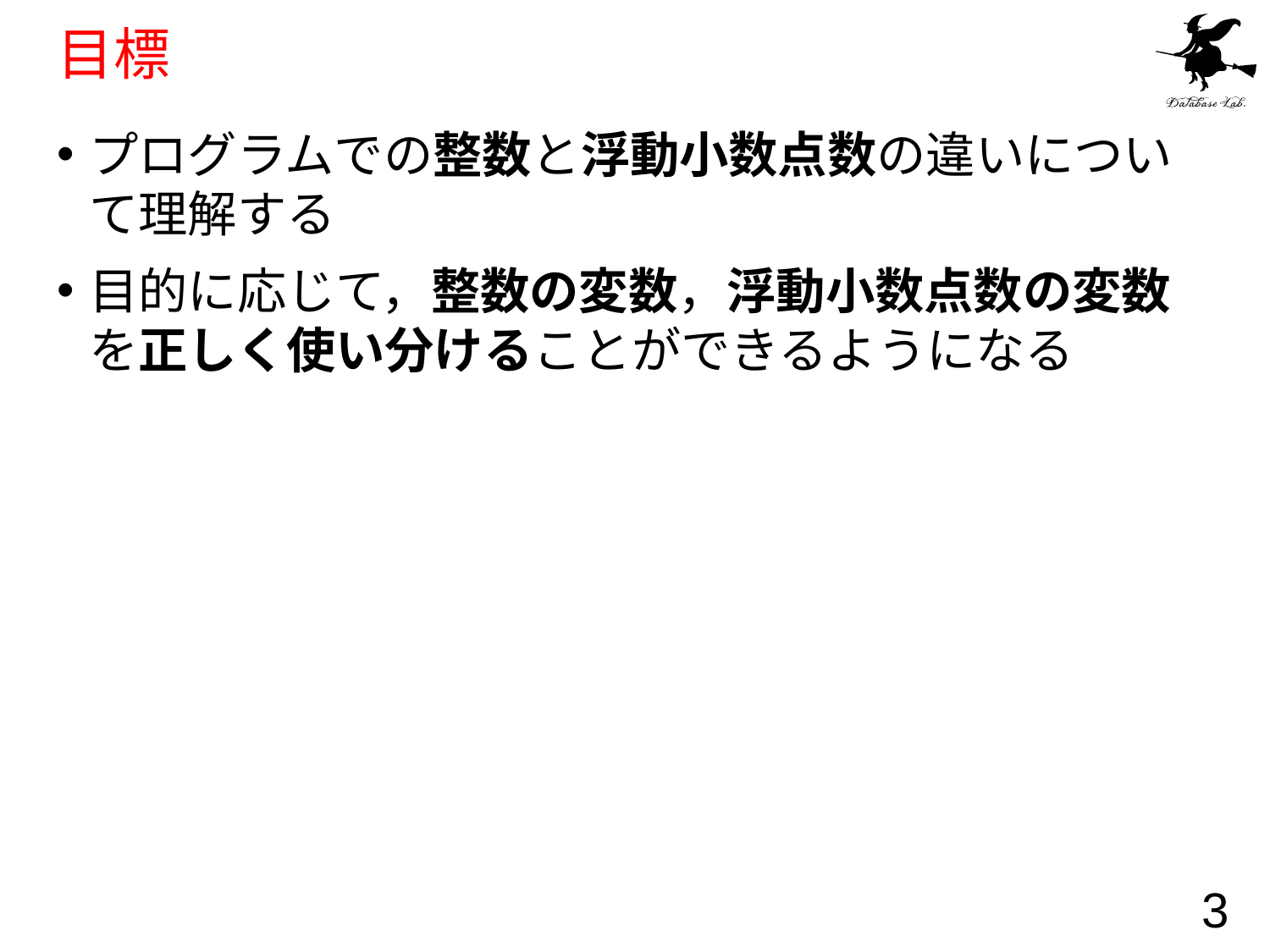

# 目標
プログラムでの整数と浮動小数点数の違いについて理解する
目的に応じて，整数の変数，浮動小数点数の変数を正しく使い分けることができるようになる

3